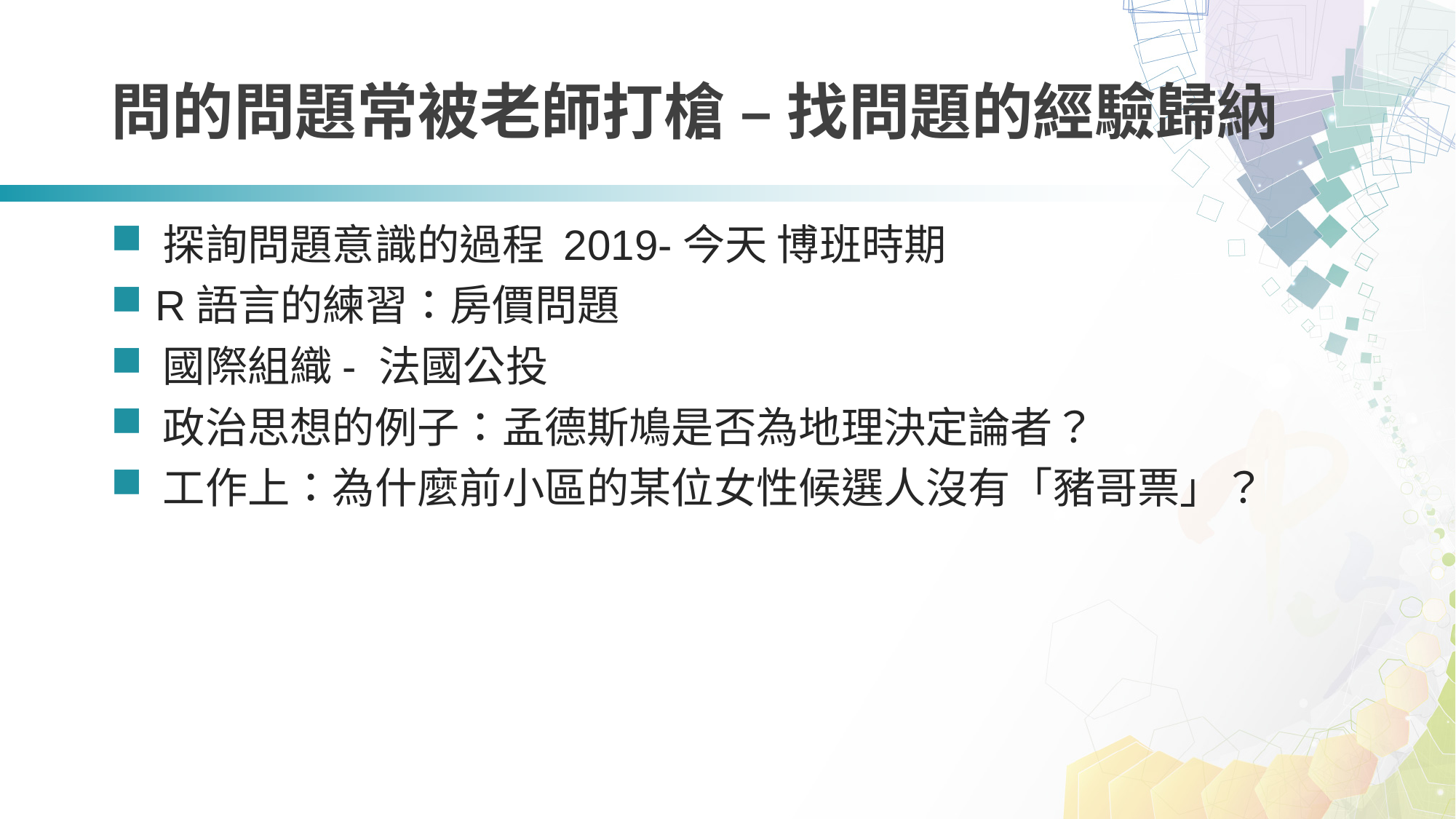

# 問的問題常被老師打槍 – 找問題的經驗歸納
 探詢問題意識的過程 2019-今天 博班時期
 R語言的練習：房價問題
 國際組織- 法國公投
 政治思想的例子：孟德斯鳩是否為地理決定論者？
 工作上：為什麼前小區的某位女性候選人沒有「豬哥票」？